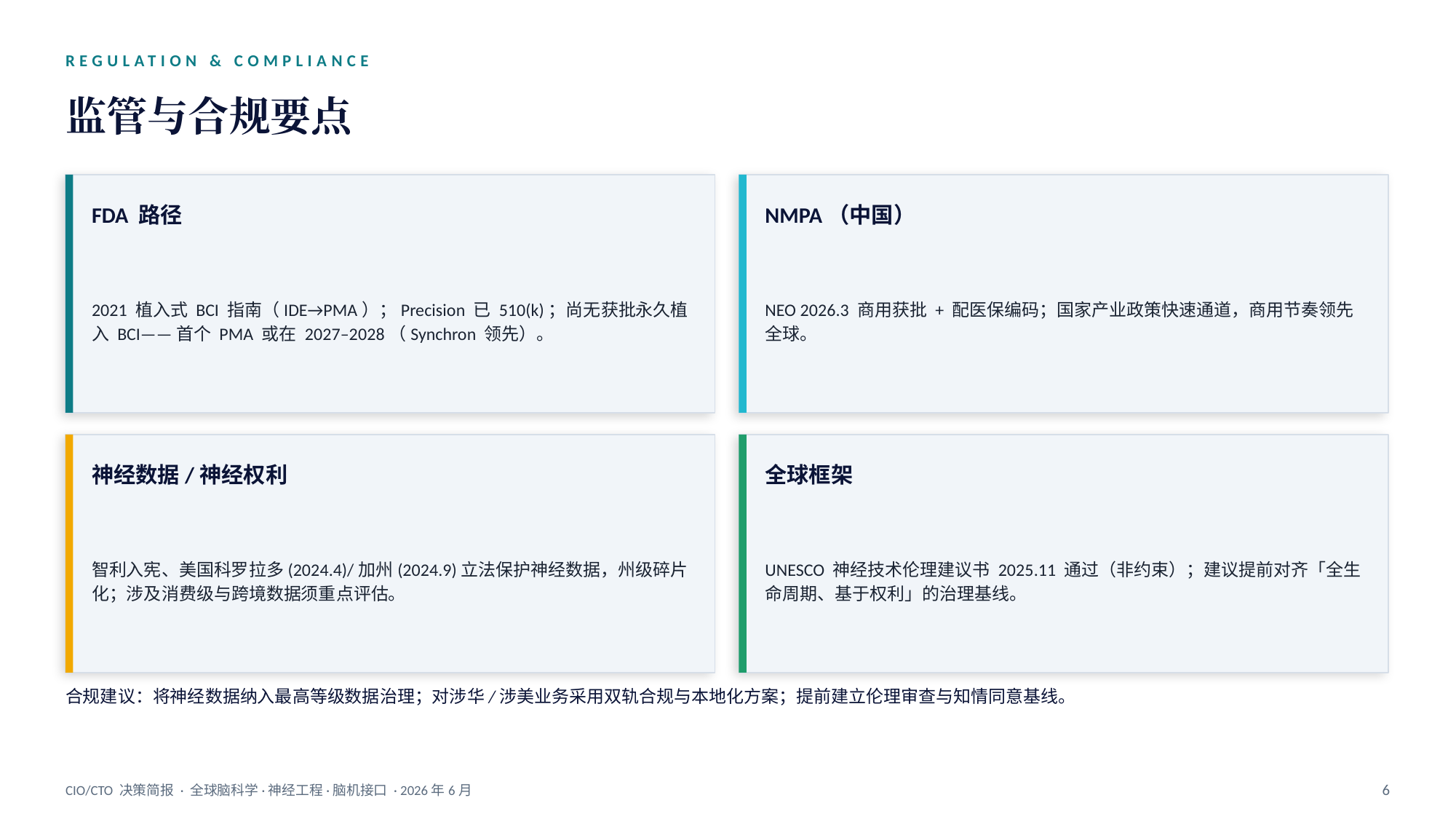

REGULATION & COMPLIANCE
监管与合规要点

FDA 路径
NMPA（中国）
2021 植入式 BCI 指南（IDE→PMA）；Precision 已 510(k)；尚无获批永久植入 BCI——首个 PMA 或在 2027–2028（Synchron 领先）。
NEO 2026.3 商用获批 + 配医保编码；国家产业政策快速通道，商用节奏领先全球。

神经数据/神经权利
全球框架
智利入宪、美国科罗拉多(2024.4)/加州(2024.9)立法保护神经数据，州级碎片化；涉及消费级与跨境数据须重点评估。
UNESCO 神经技术伦理建议书 2025.11 通过（非约束）；建议提前对齐「全生命周期、基于权利」的治理基线。
合规建议：将神经数据纳入最高等级数据治理；对涉华/涉美业务采用双轨合规与本地化方案；提前建立伦理审查与知情同意基线。
CIO/CTO 决策简报 · 全球脑科学·神经工程·脑机接口 · 2026年6月
6